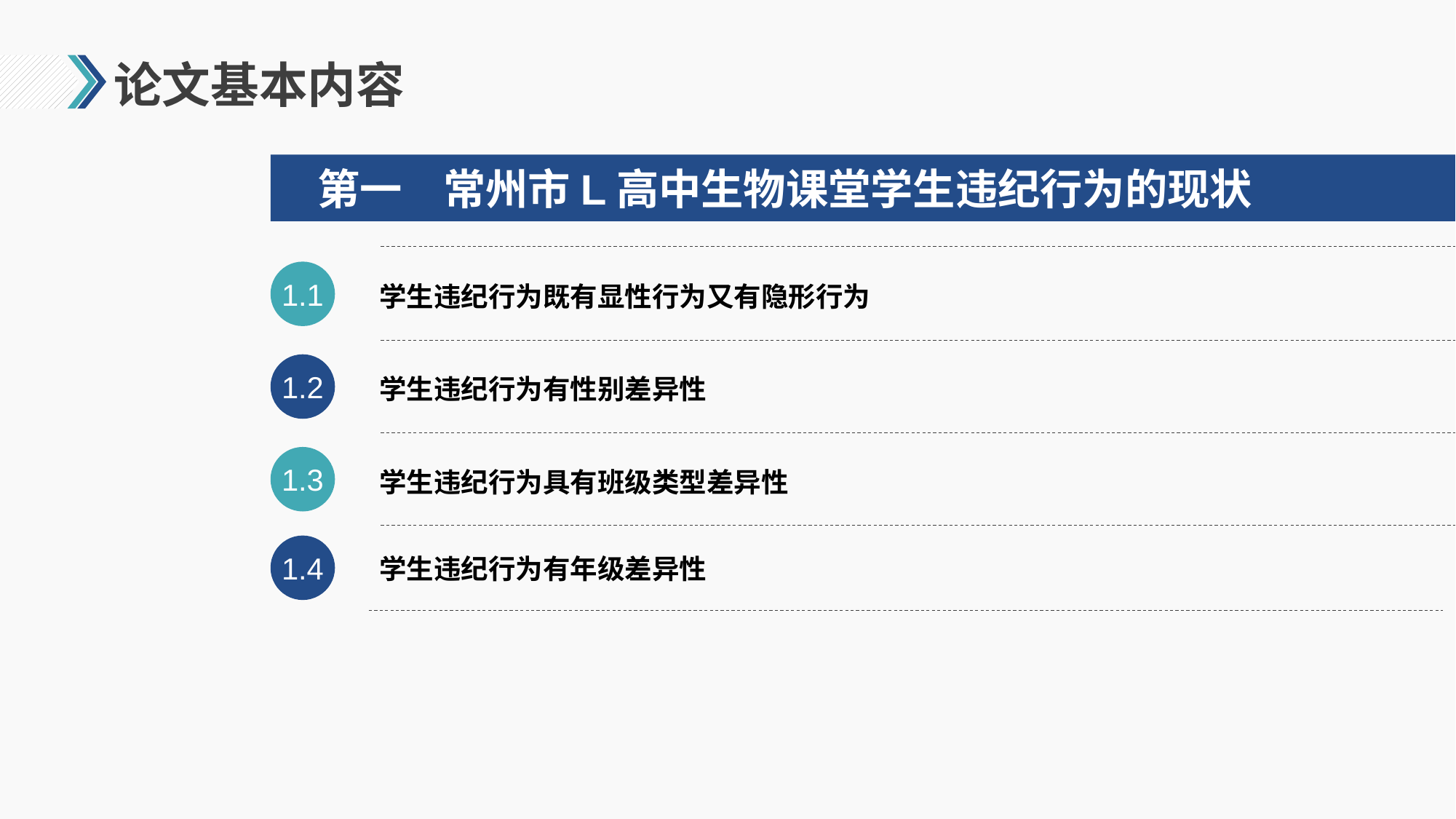

# 论文基本内容
第一
常州市L高中生物课堂学生违纪行为的现状
1.1
学生违纪行为既有显性行为又有隐形行为
1.2
学生违纪行为有性别差异性
1.3
学生违纪行为具有班级类型差异性
1.4
学生违纪行为有年级差异性